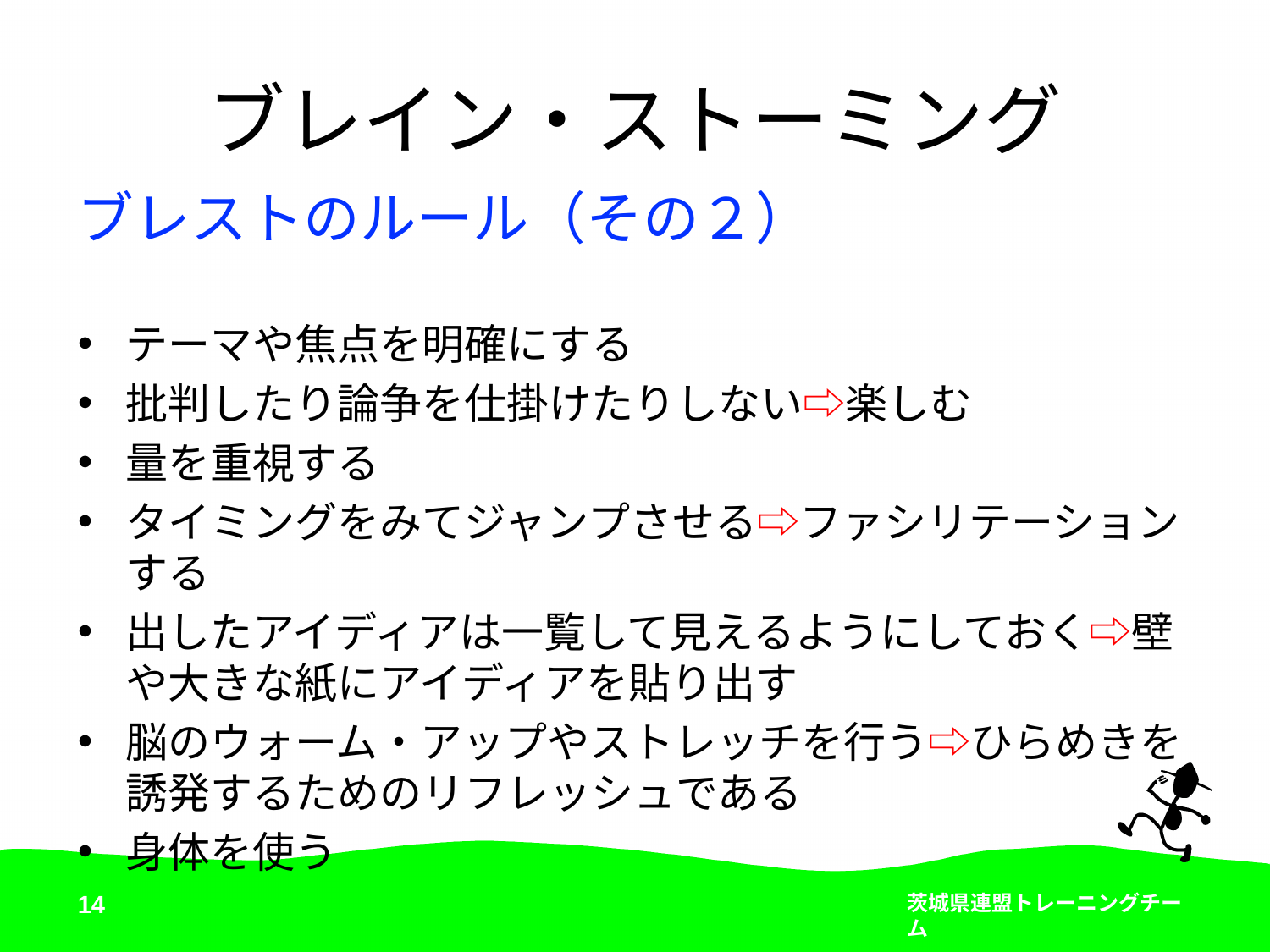

# ブレイン・ストーミング
ブレストのルール（その２）

テーマや焦点を明確にする
批判したり論争を仕掛けたりしない⇨楽しむ
量を重視する
タイミングをみてジャンプさせる⇨ファシリテーションする
出したアイディアは一覧して見えるようにしておく⇨壁や大きな紙にアイディアを貼り出す
脳のウォーム・アップやストレッチを行う⇨ひらめきを誘発するためのリフレッシュである
身体を使う
14
茨城県連盟トレーニングチーム